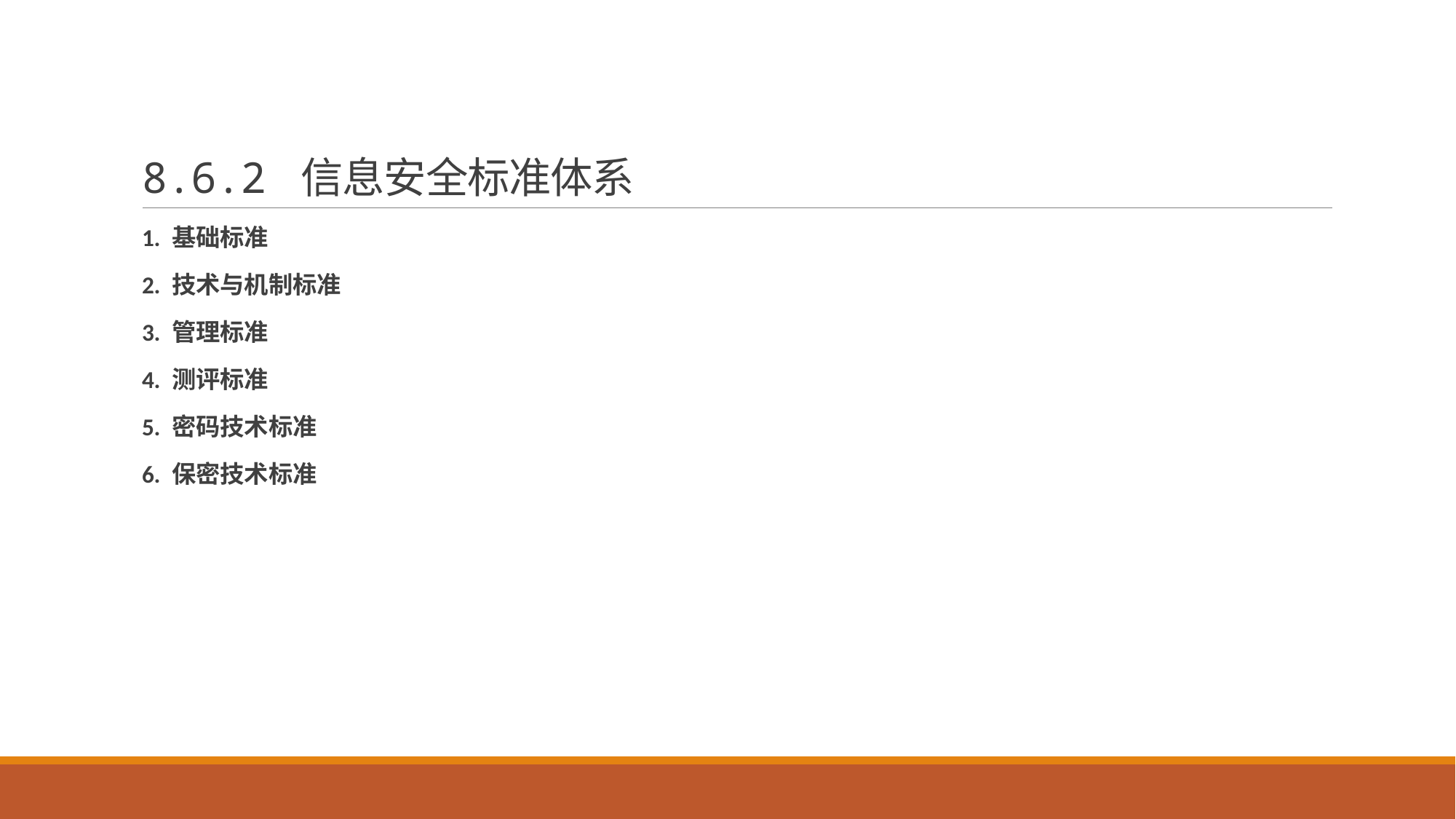

# 8.6.2 信息安全标准体系
1. 基础标准
2. 技术与机制标准
3. 管理标准
4. 测评标准
5. 密码技术标准
6. 保密技术标准